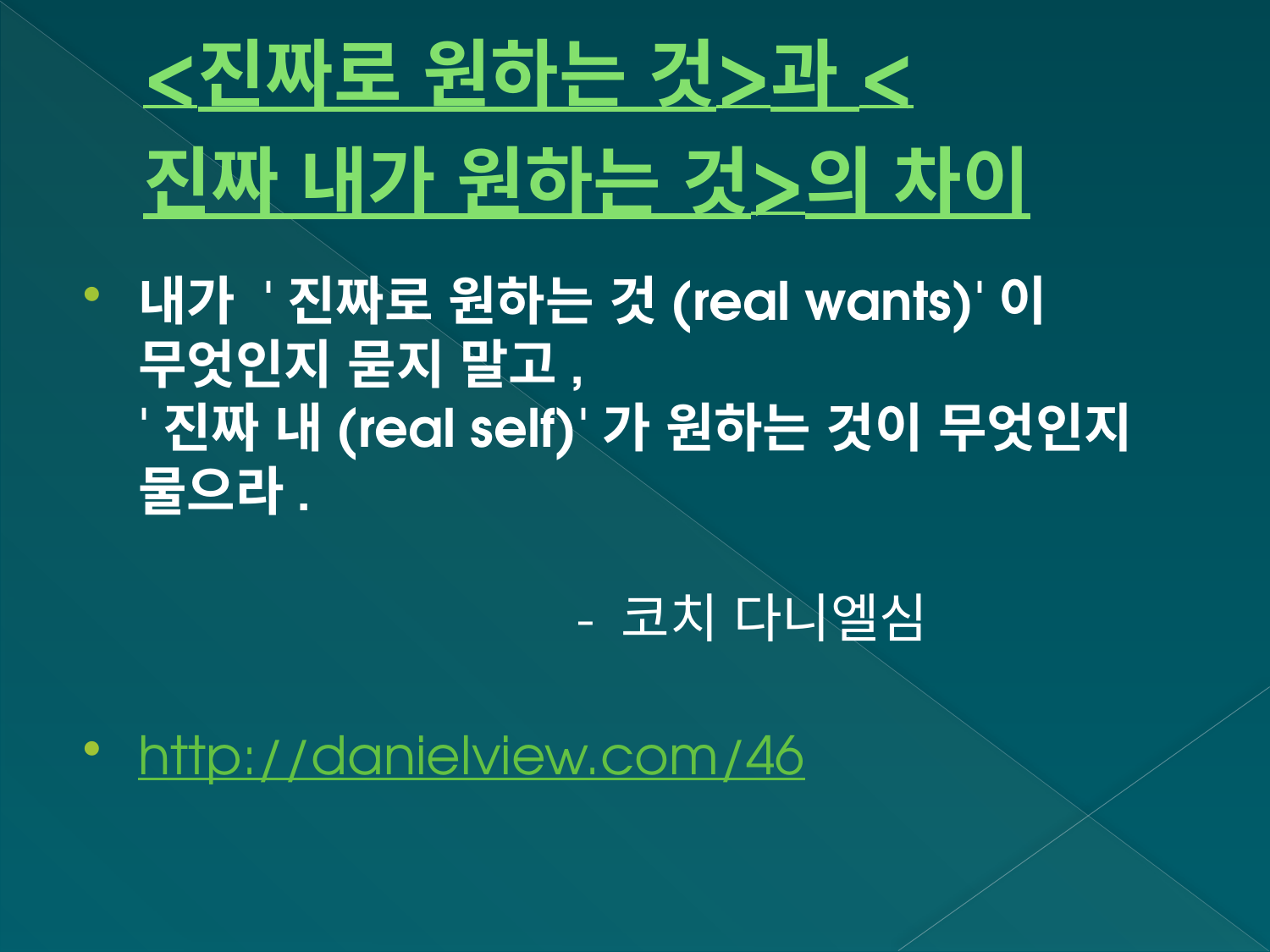

# <진짜로 원하는 것>과 <진짜 내가 원하는 것>의 차이
내가 '진짜로 원하는 것(real wants)'이 무엇인지 묻지 말고,
'진짜 내(real self)'가 원하는 것이 무엇인지 물으라. 
                              - 코치 다니엘심
http://danielview.com/46